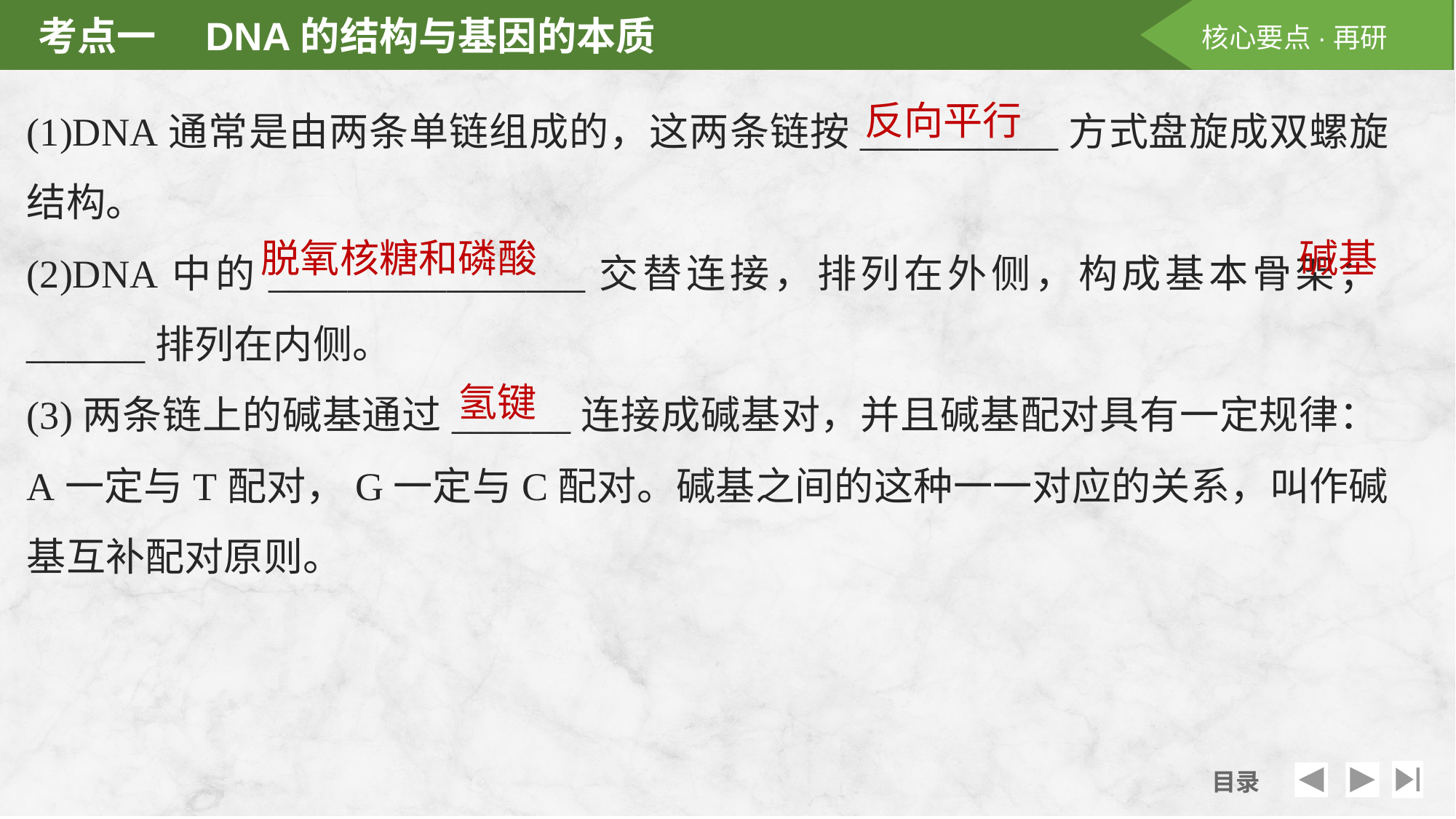

(1)DNA通常是由两条单链组成的，这两条链按__________方式盘旋成双螺旋结构。
(2)DNA中的________________交替连接，排列在外侧，构成基本骨架；______排列在内侧。
(3)两条链上的碱基通过______连接成碱基对，并且碱基配对具有一定规律：A一定与T配对，G一定与C配对。碱基之间的这种一一对应的关系，叫作碱基互补配对原则。
反向平行
脱氧核糖和磷酸
碱基
氢键